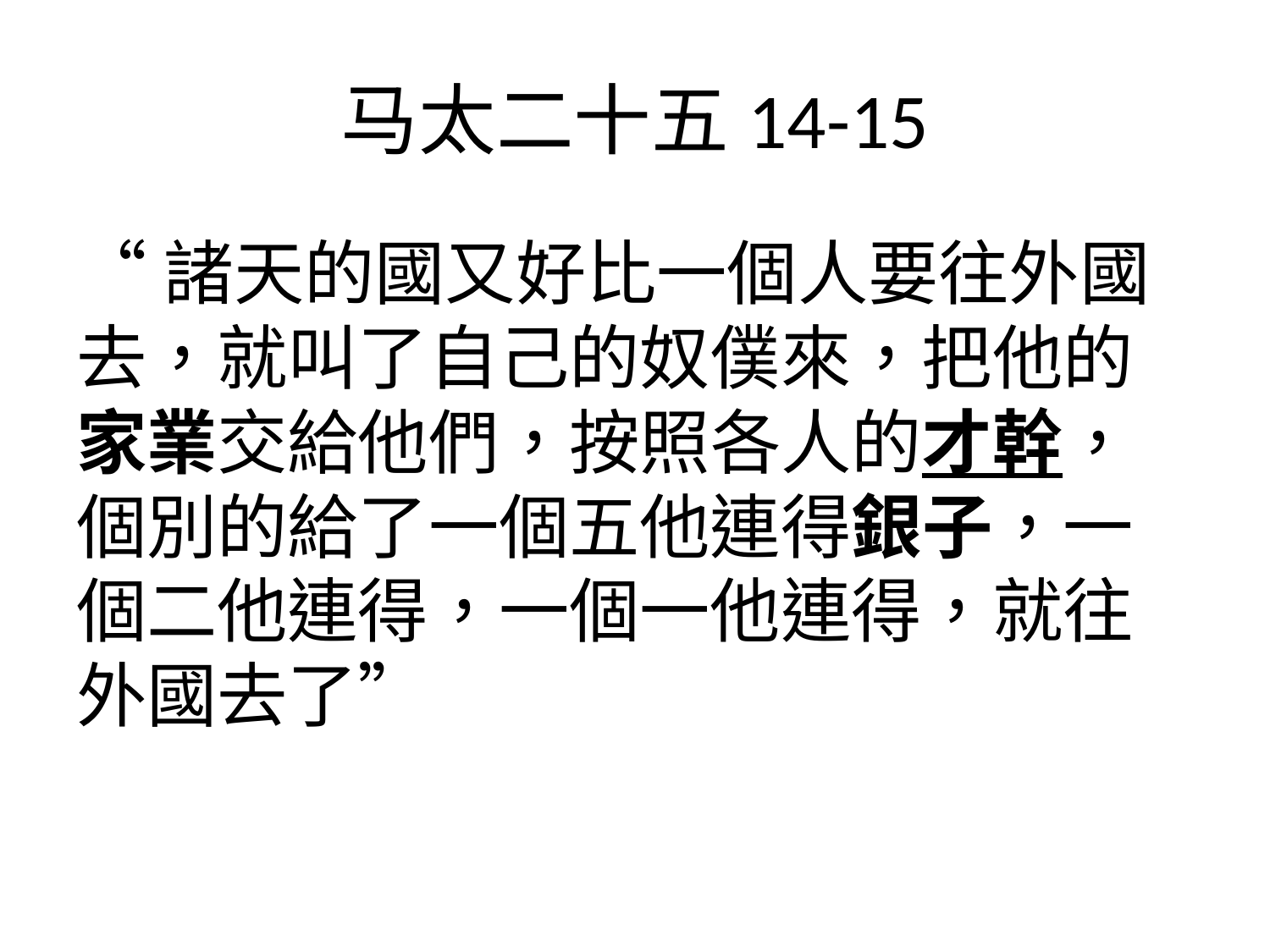

# 马太二十五14-15
“諸天的國又好比一個人要往外國去，就叫了自己的奴僕來，把他的家業交給他們，按照各人的才幹，個別的給了一個五他連得銀子，一個二他連得，一個一他連得，就往外國去了”